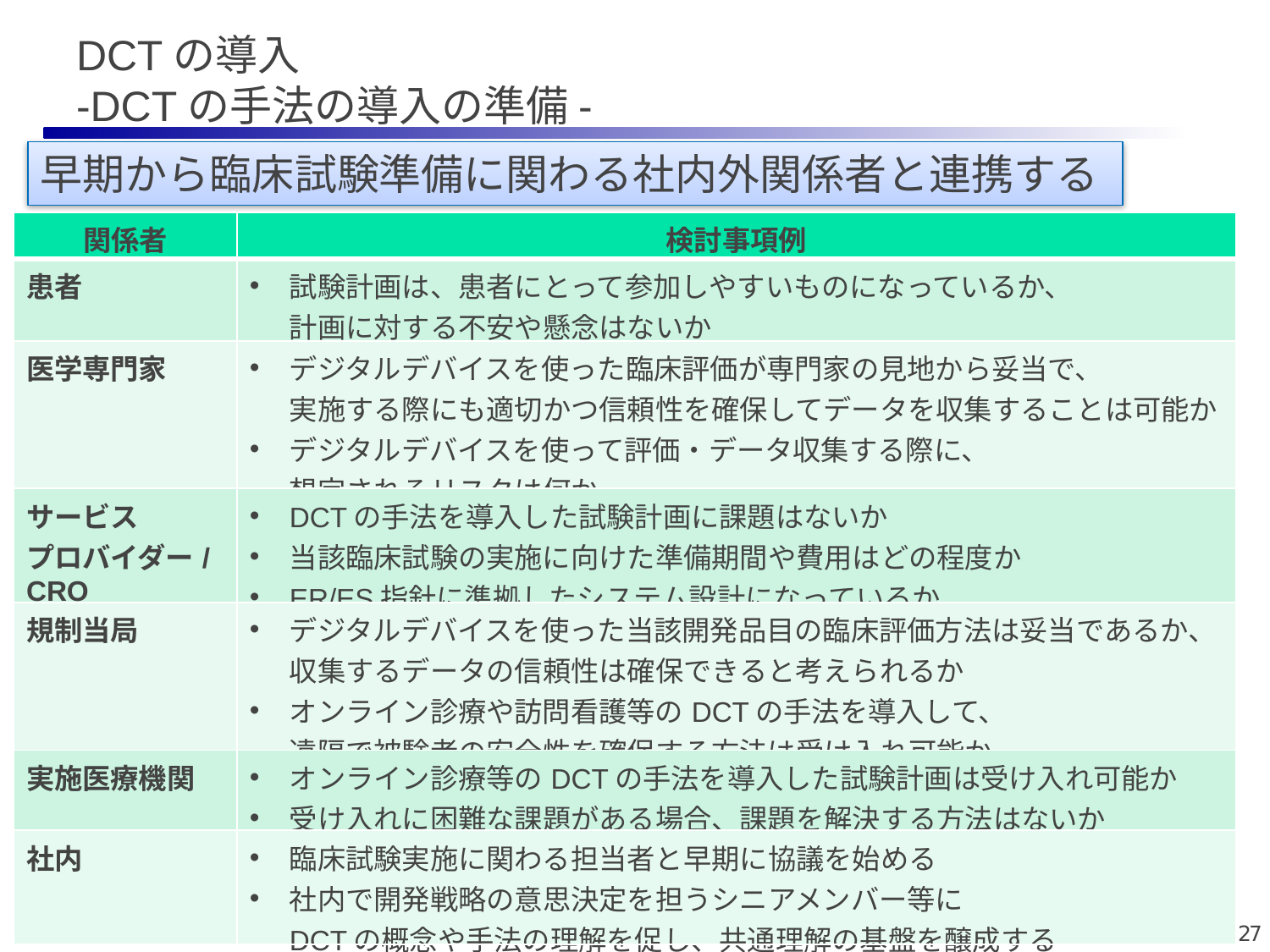

# DCTの導入 -DCTの手法の導入の準備-
早期から臨床試験準備に関わる社内外関係者と連携する
| 関係者 | 検討事項例 |
| --- | --- |
| 患者 | 試験計画は、患者にとって参加しやすいものになっているか、 計画に対する不安や懸念はないか |
| 医学専門家 | デジタルデバイスを使った臨床評価が専門家の見地から妥当で、 実施する際にも適切かつ信頼性を確保してデータを収集することは可能か デジタルデバイスを使って評価・データ収集する際に、 想定されるリスクは何か |
| サービス プロバイダー/ CRO | DCTの手法を導入した試験計画に課題はないか 当該臨床試験の実施に向けた準備期間や費用はどの程度か ER/ES指針に準拠したシステム設計になっているか |
| 規制当局 | デジタルデバイスを使った当該開発品目の臨床評価方法は妥当であるか、 収集するデータの信頼性は確保できると考えられるか オンライン診療や訪問看護等のDCTの手法を導入して、 遠隔で被験者の安全性を確保する方法は受け入れ可能か |
| 実施医療機関 | オンライン診療等のDCTの手法を導入した試験計画は受け入れ可能か 受け入れに困難な課題がある場合、課題を解決する方法はないか |
| 社内 | 臨床試験実施に関わる担当者と早期に協議を始める 社内で開発戦略の意思決定を担うシニアメンバー等に DCTの概念や手法の理解を促し、共通理解の基盤を醸成する |
27